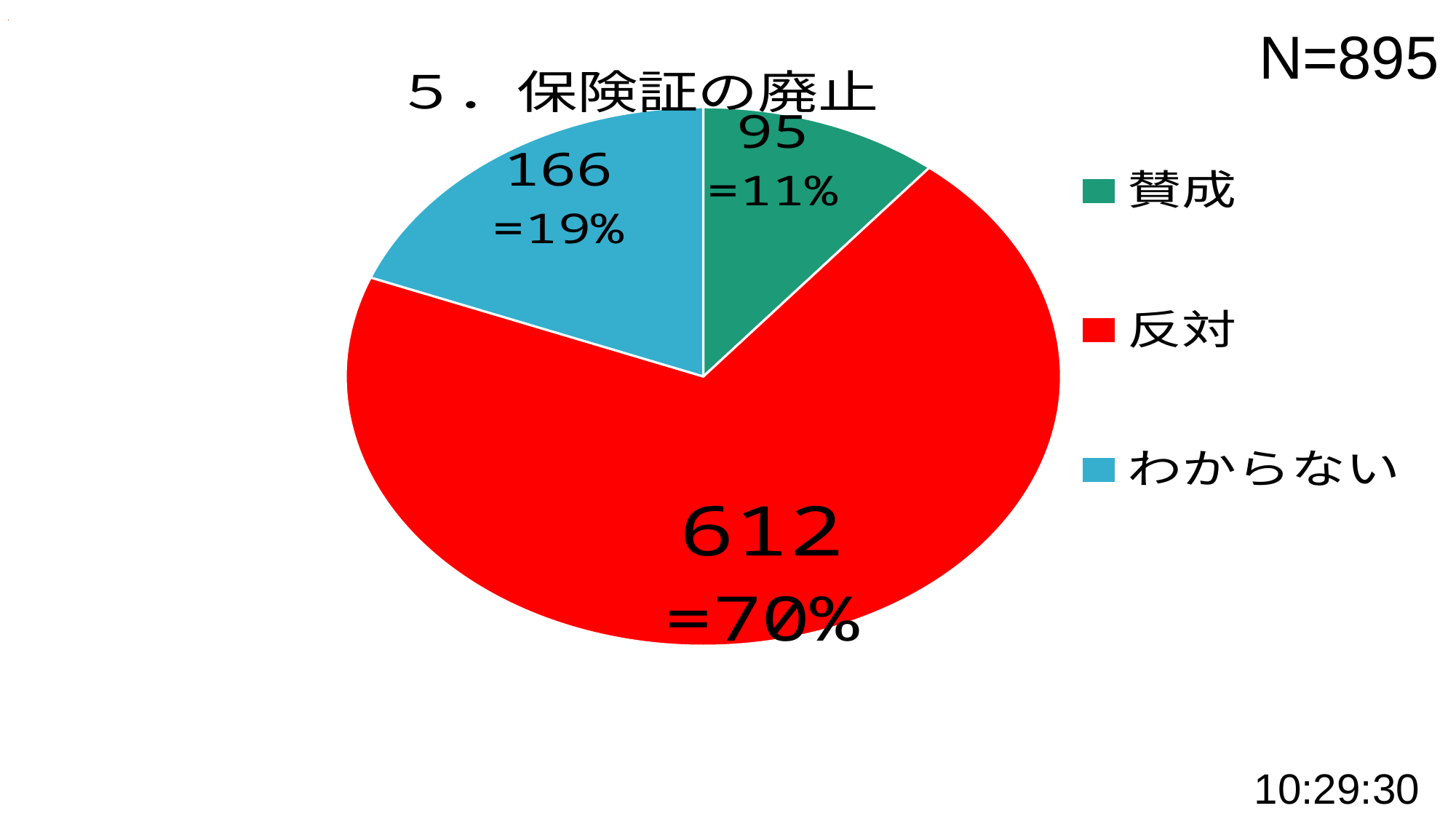

### Chart: ５．保険証の廃止

| Category |  |
|---|---|
| 賛成 | 95.0 |
| 反対 | 612.0 |
| わからない | 166.0 |
N=895

### Chart: ５．保険証の廃止

| Category |
|---|
10:29:30